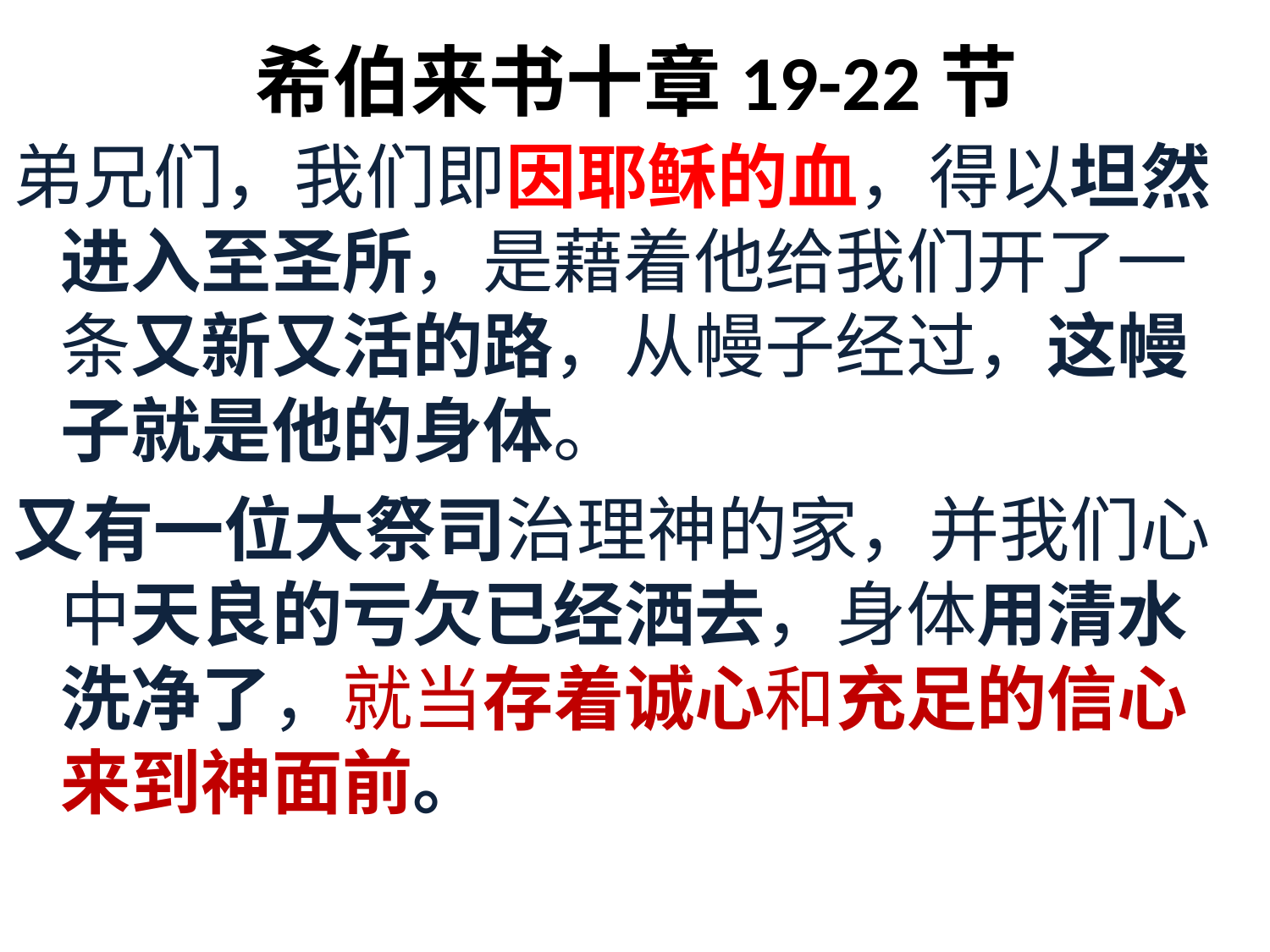

# 希伯来书十章19-22节
弟兄们，我们即因耶稣的血，得以坦然进入至圣所，是藉着他给我们开了一条又新又活的路，从幔子经过，这幔子就是他的身体。
又有一位大祭司治理神的家，并我们心中天良的亏欠已经洒去，身体用清水洗净了，就当存着诚心和充足的信心来到神面前。